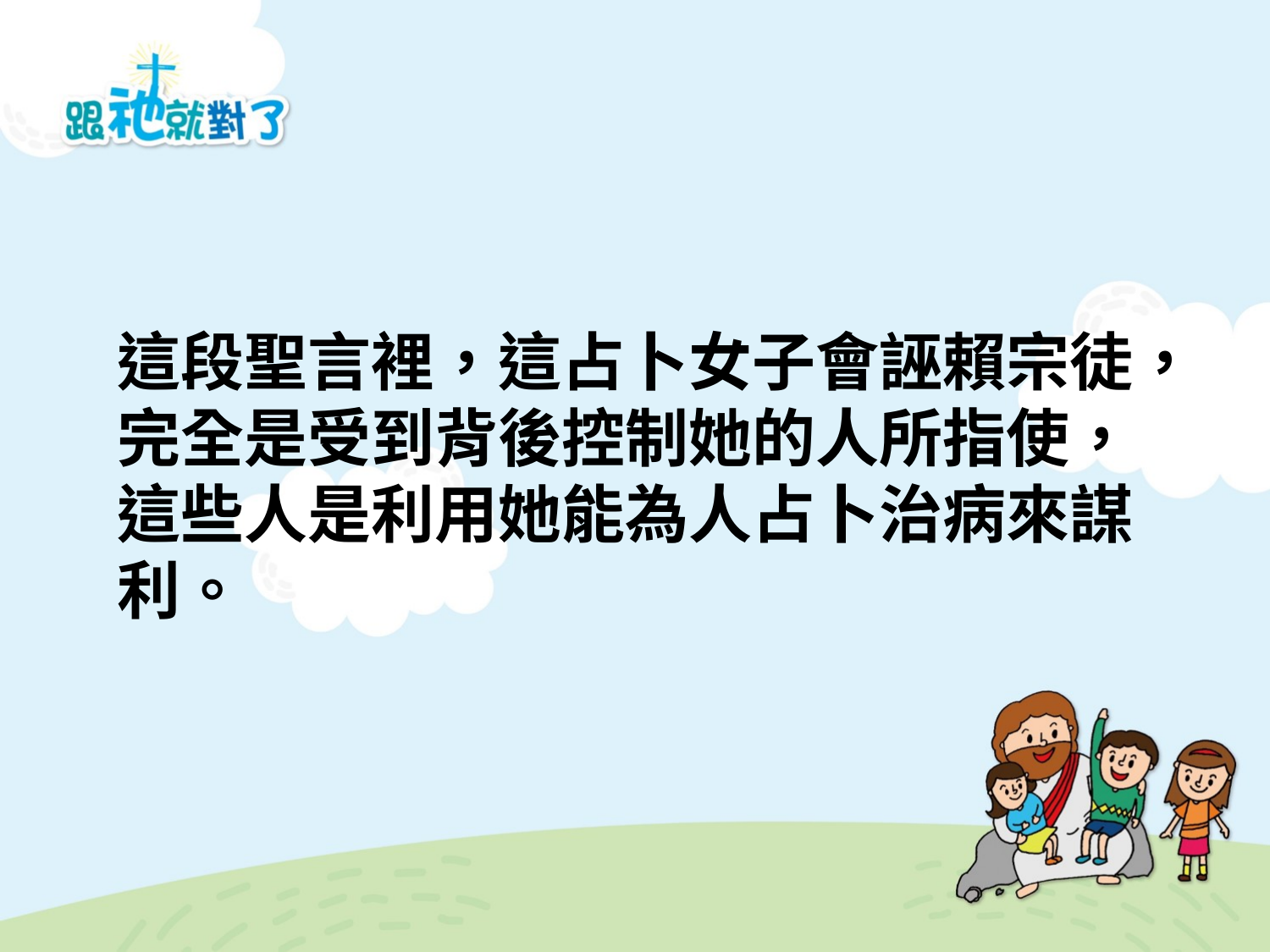

這段聖言裡，這占卜女子會誣賴宗徒，完全是受到背後控制她的人所指使，這些人是利用她能為人占卜治病來謀利。